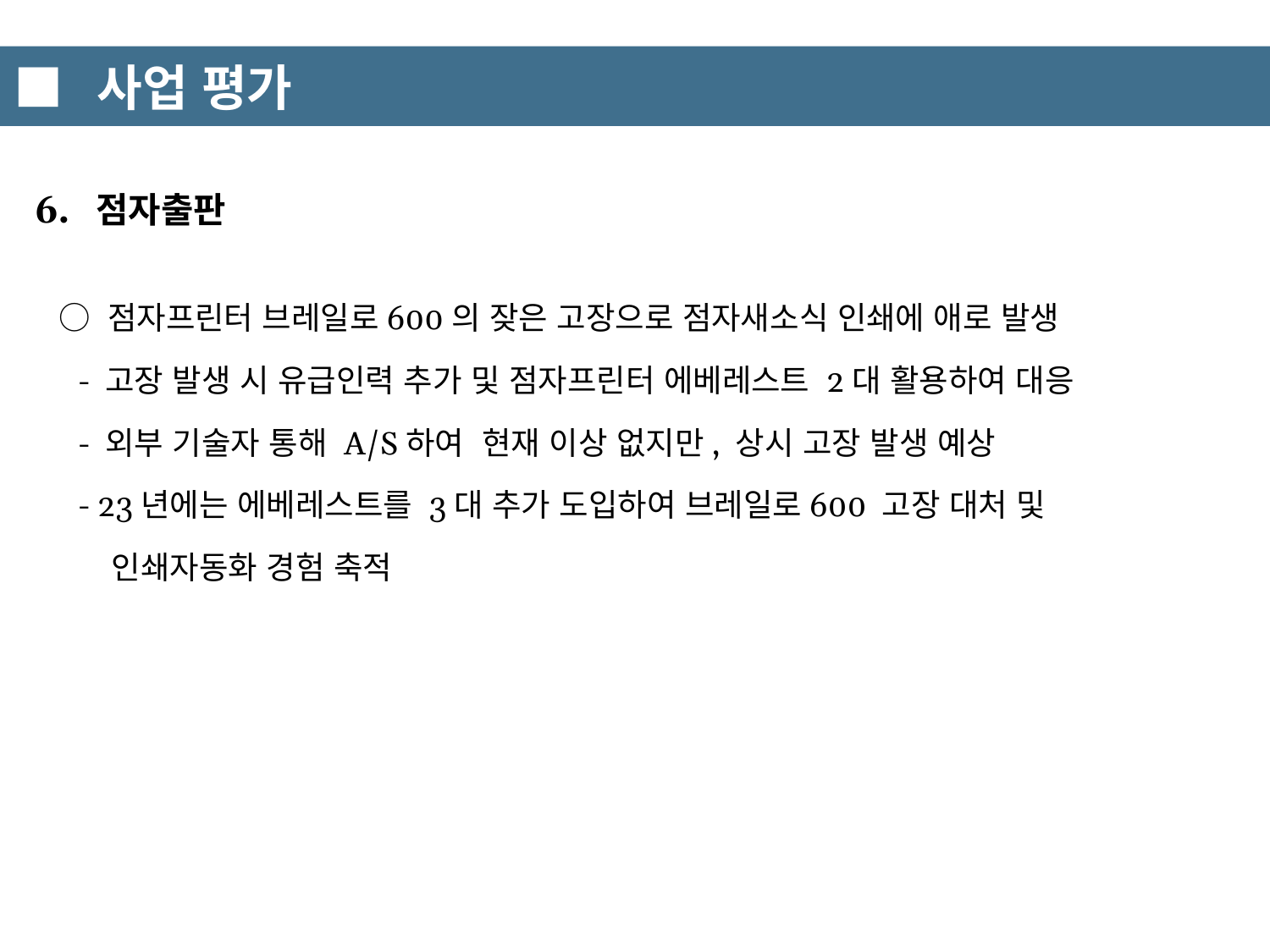

■  사업 평가
  6.  점자출판

   ○ 점자프린터 브레일로600의 잦은 고장으로 점자새소식 인쇄에 애로 발생
      - 고장 발생 시 유급인력 추가 및 점자프린터 에베레스트 2대 활용하여 대응
      - 외부 기술자 통해 A/S하여  현재 이상 없지만, 상시 고장 발생 예상
      - 23년에는 에베레스트를 3대 추가 도입하여 브레일로600 고장 대처 및
        인쇄자동화 경험 축적